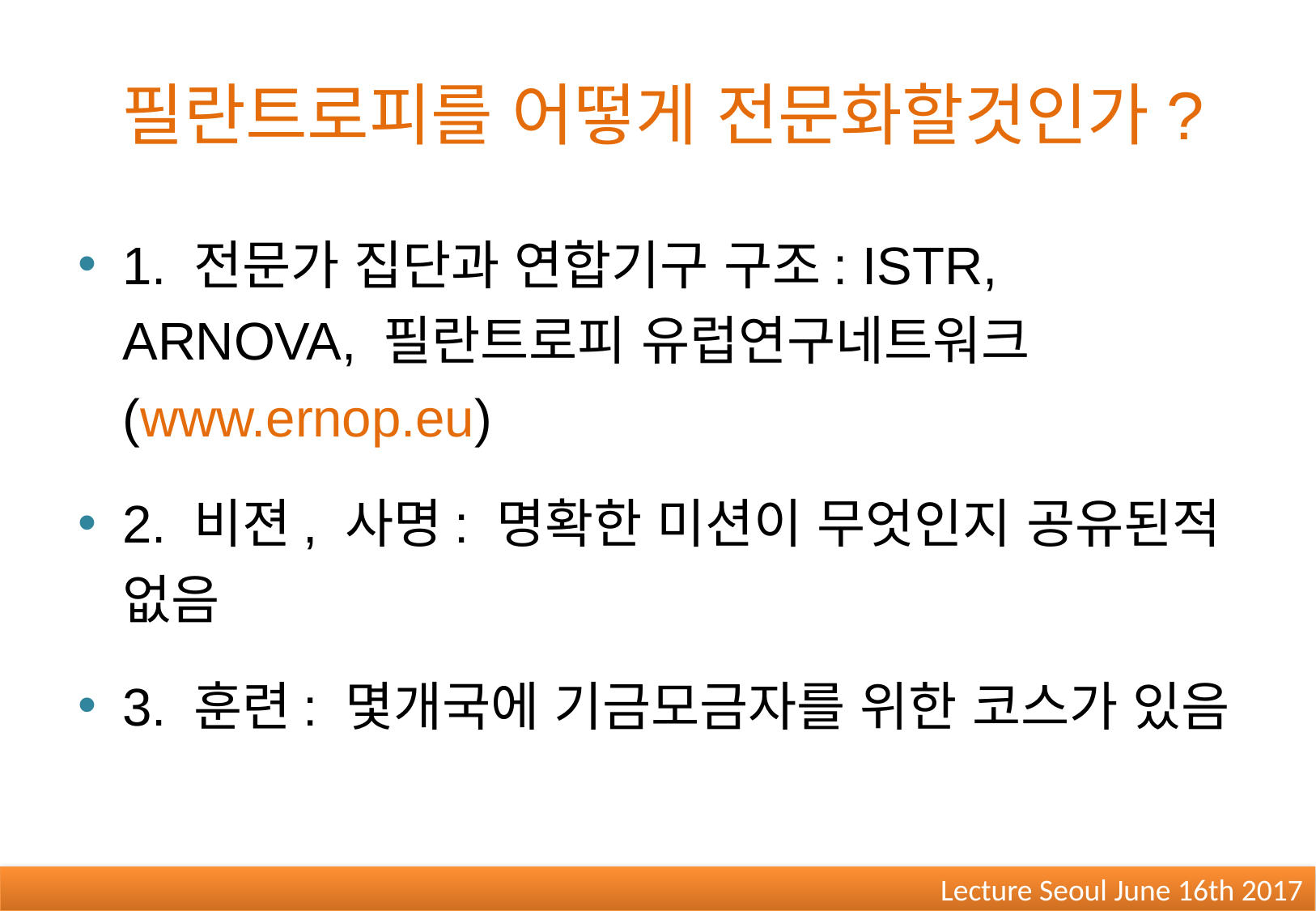

# 필란트로피를 어떻게 전문화할것인가?
1. 전문가 집단과 연합기구 구조: ISTR, ARNOVA, 필란트로피 유럽연구네트워크(www.ernop.eu)
2. 비젼, 사명: 명확한 미션이 무엇인지 공유된적 없음
3. 훈련: 몇개국에 기금모금자를 위한 코스가 있음